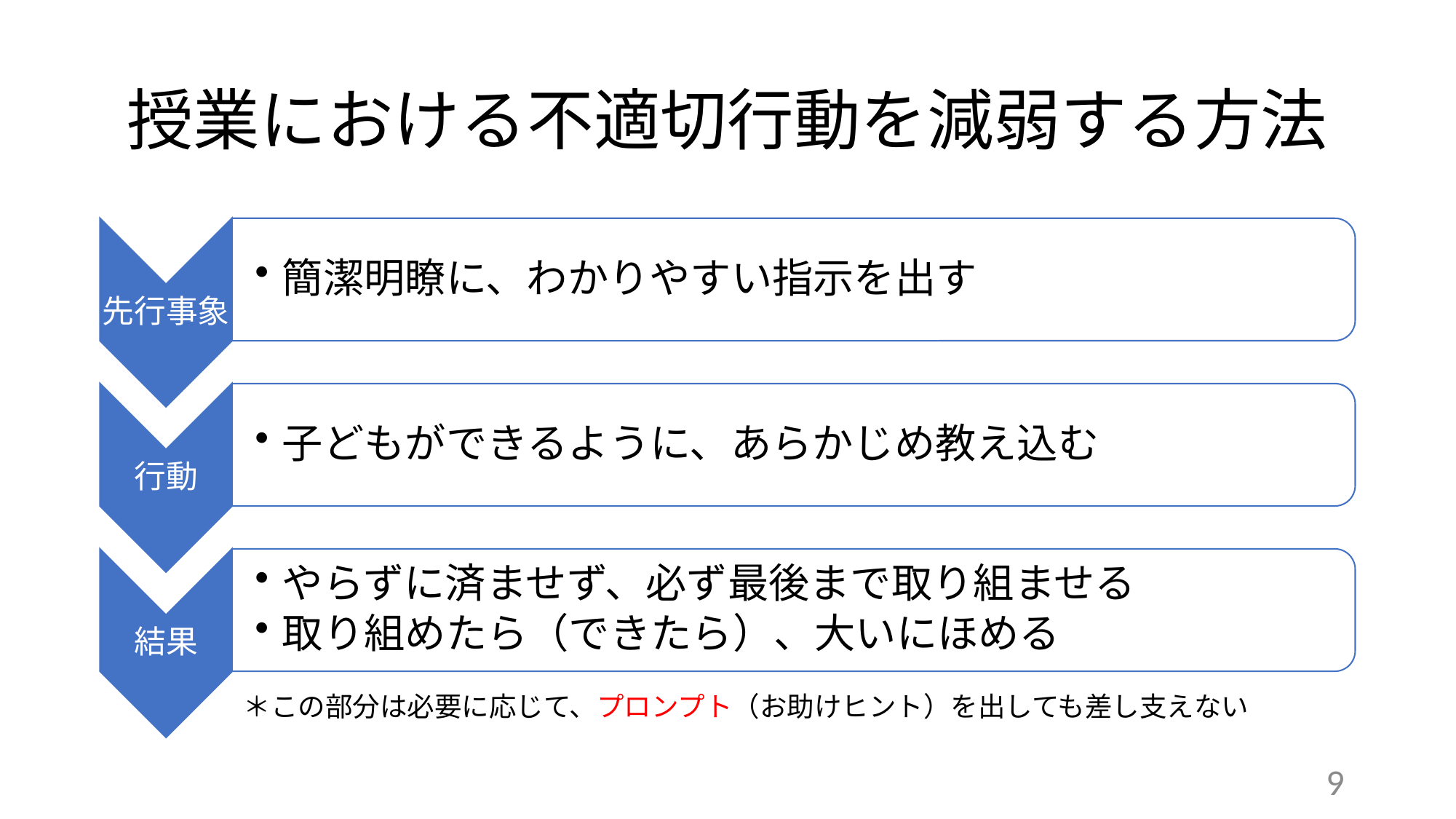

# 授業における不適切行動を減弱する方法
先行事象
簡潔明瞭に、わかりやすい指示を出す
行動
子どもができるように、あらかじめ教え込む
結果
やらずに済ませず、必ず最後まで取り組ませる
取り組めたら（できたら）、大いにほめる
＊この部分は必要に応じて、プロンプト（お助けヒント）を出しても差し支えない
9